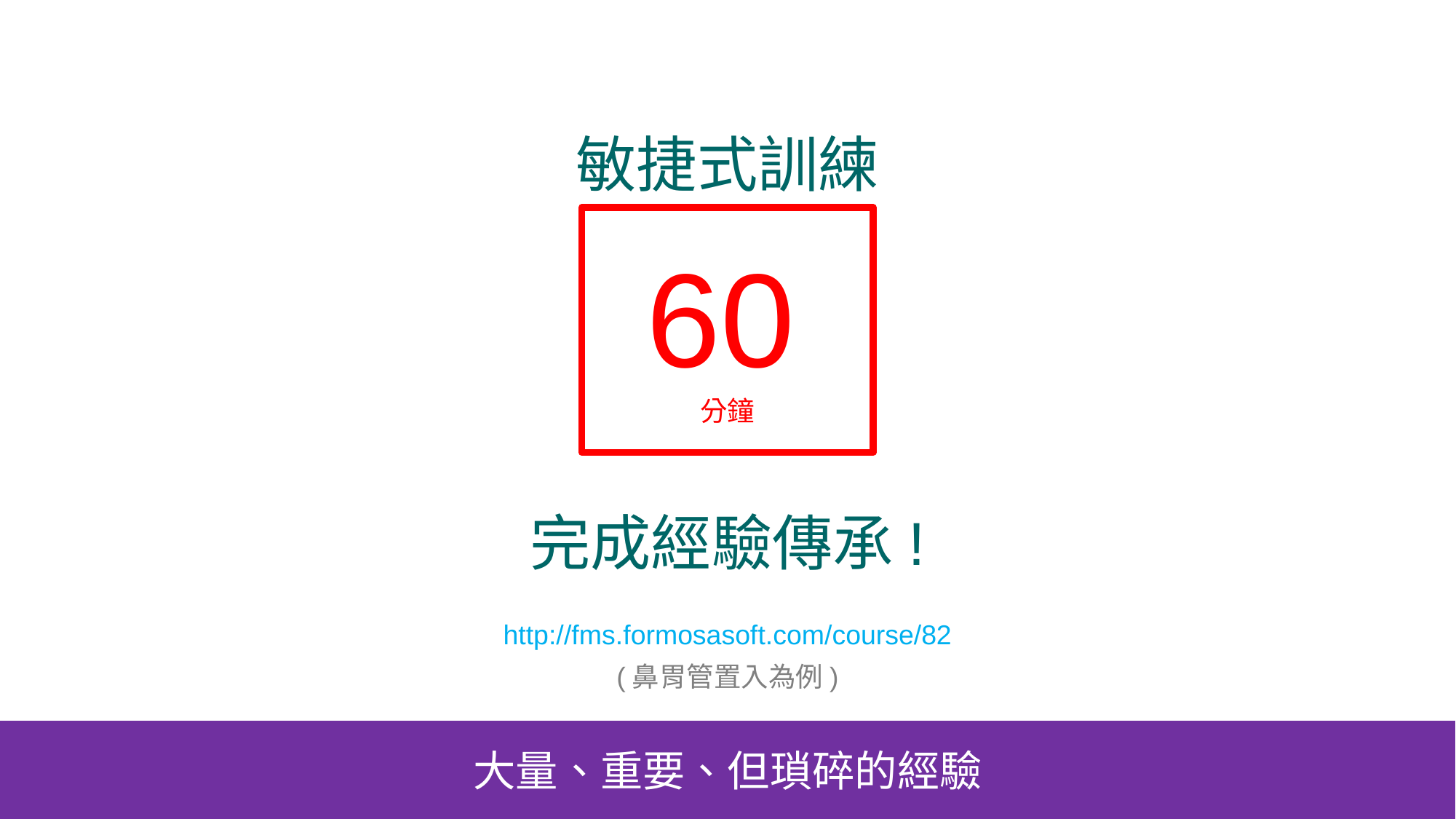

# 敏捷式訓練 完成經驗傳承!
60
分鐘
http://fms.formosasoft.com/course/82
(鼻胃管置入為例)
大量、重要、但瑣碎的經驗